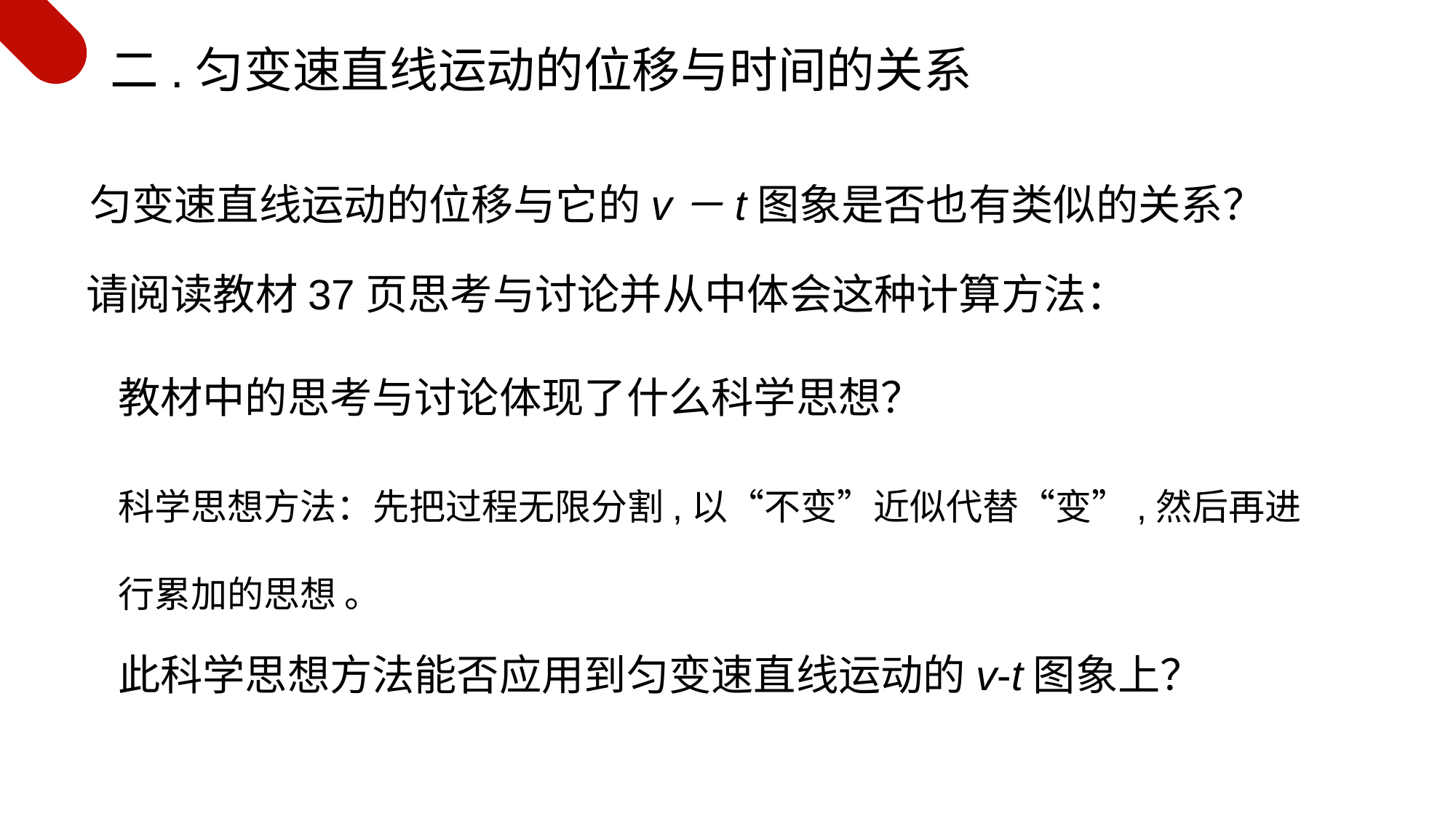

二.匀变速直线运动的位移与时间的关系
匀变速直线运动的位移与它的v－t图象是否也有类似的关系？

请阅读教材37页思考与讨论并从中体会这种计算方法：
教材中的思考与讨论体现了什么科学思想？
科学思想方法：先把过程无限分割,以“不变”近似代替“变”,然后再进行累加的思想 。
此科学思想方法能否应用到匀变速直线运动的v-t图象上？